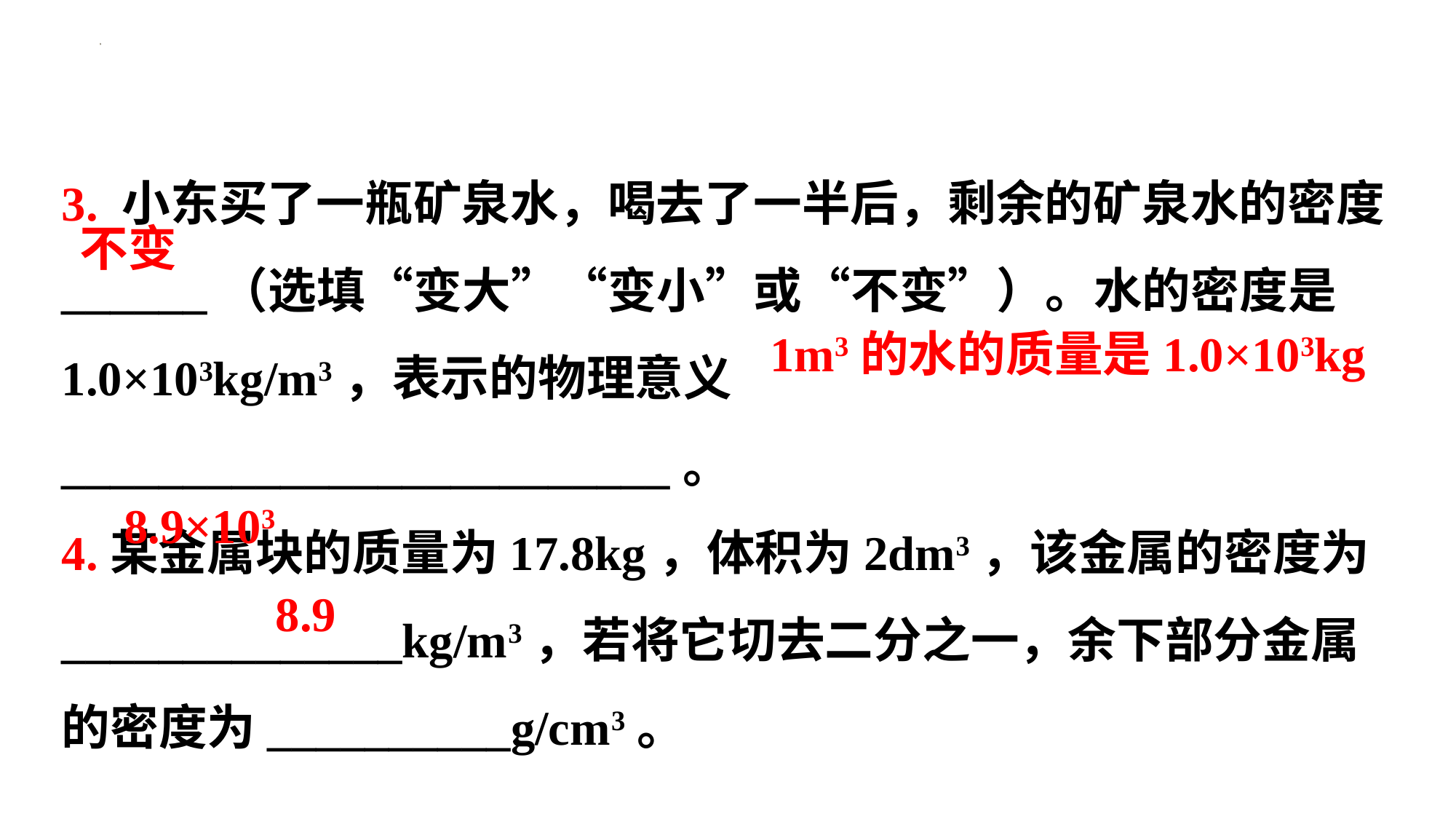

3. 小东买了一瓶矿泉水，喝去了一半后，剩余的矿泉水的密度______（选填“变大”“变小”或“不变”）。水的密度是1.0×103kg/m3，表示的物理意义_________________________。
4.某金属块的质量为17.8kg，体积为2dm3，该金属的密度为______________kg/m3，若将它切去二分之一，余下部分金属的密度为__________g/cm3。
不变
1m3的水的质量是1.0×103kg
8.9×103
8.9